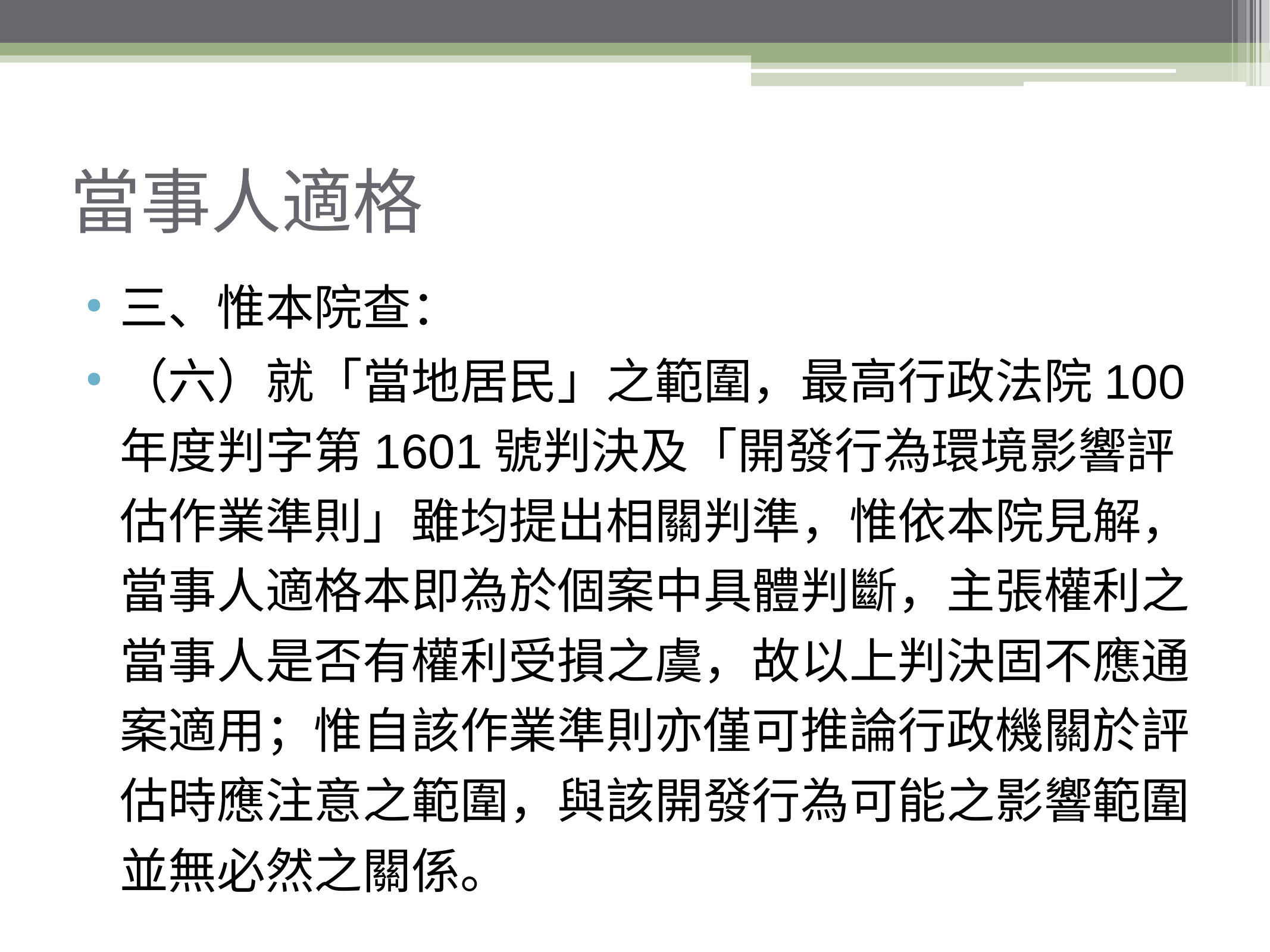

# 當事人適格
三、惟本院查：
（六）就「當地居民」之範圍，最高行政法院100年度判字第1601號判決及「開發行為環境影響評估作業準則」雖均提出相關判準，惟依本院見解，當事人適格本即為於個案中具體判斷，主張權利之當事人是否有權利受損之虞，故以上判決固不應通案適用；惟自該作業準則亦僅可推論行政機關於評估時應注意之範圍，與該開發行為可能之影響範圍並無必然之關係。